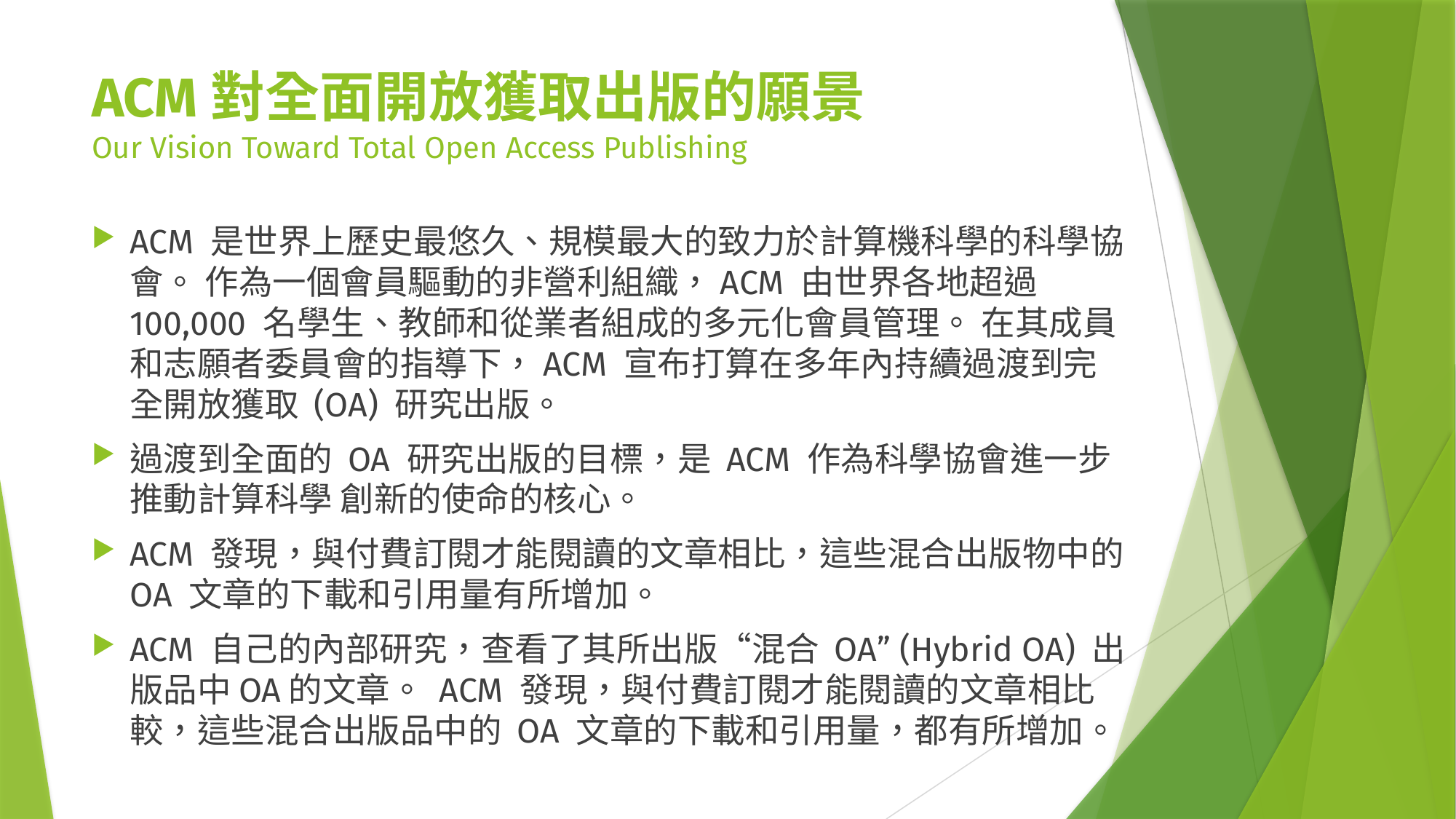

# ACM對全面開放獲取出版的願景 Our Vision Toward Total Open Access Publishing
ACM 是世界上歷史最悠久、規模最大的致力於計算機科學的科學協會。 作為一個會員驅動的非營利組織，ACM 由世界各地超過 100,000 名學生、教師和從業者組成的多元化會員管理。 在其成員和志願者委員會的指導下，ACM 宣布打算在多年內持續過渡到完全開放獲取 (OA) 研究出版。
過渡到全面的 OA 研究出版的目標，是 ACM 作為科學協會進一步推動計算科學 創新的使命的核心。
ACM 發現，與付費訂閱才能閱讀的文章相比，這些混合出版物中的 OA 文章的下載和引用量有所增加。
ACM 自己的內部研究，查看了其所出版“混合 OA” (Hybrid OA) 出版品中OA的文章。 ACM 發現，與付費訂閱才能閱讀的文章相比較，這些混合出版品中的 OA 文章的下載和引用量，都有所增加。